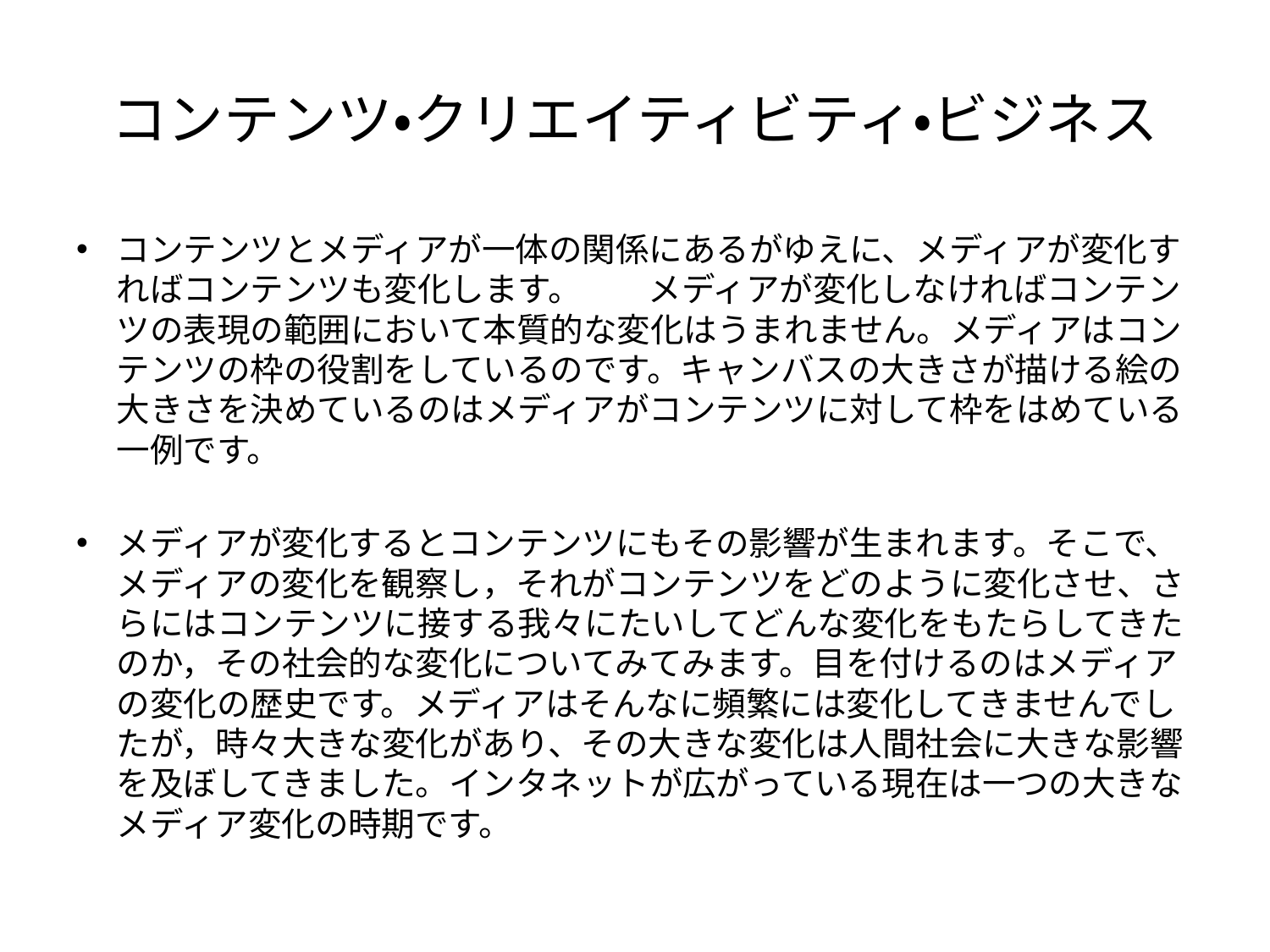

# コンテンツ・クリエイティビティ・ビジネス
コンテンツとメディアが一体の関係にあるがゆえに、メディアが変化すればコンテンツも変化します。　　メディアが変化しなければコンテンツの表現の範囲において本質的な変化はうまれません。メディアはコンテンツの枠の役割をしているのです。キャンバスの大きさが描ける絵の大きさを決めているのはメディアがコンテンツに対して枠をはめている一例です。

メディアが変化するとコンテンツにもその影響が生まれます。そこで、メディアの変化を観察し，それがコンテンツをどのように変化させ、さらにはコンテンツに接する我々にたいしてどんな変化をもたらしてきたのか，その社会的な変化についてみてみます。目を付けるのはメディアの変化の歴史です。メディアはそんなに頻繁には変化してきませんでしたが，時々大きな変化があり、その大きな変化は人間社会に大きな影響を及ぼしてきました。インタネットが広がっている現在は一つの大きなメディア変化の時期です。